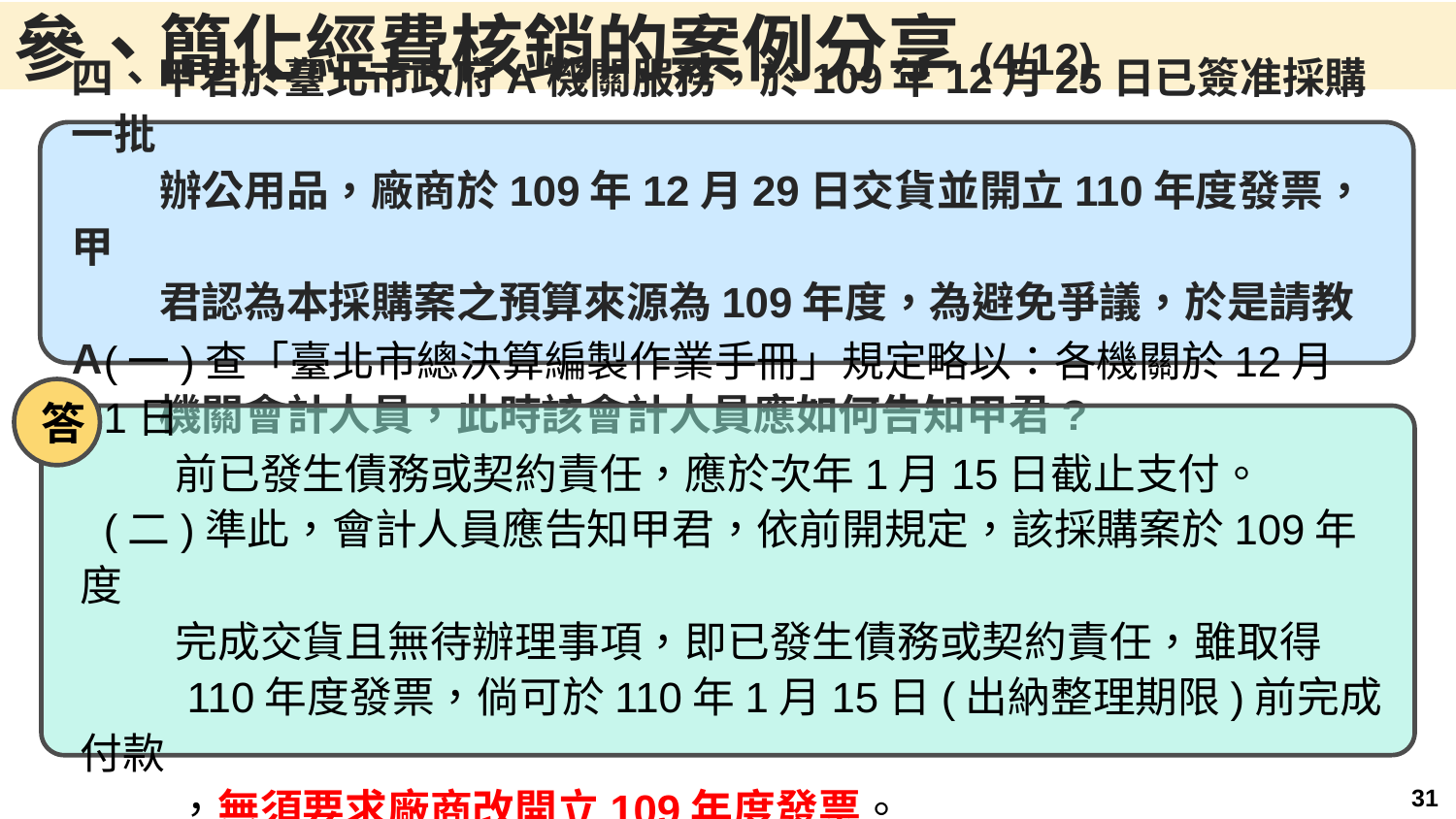

參、簡化經費核銷的案例分享(4/12)

四、甲君於臺北市政府A機關服務，於109年12月25日已簽准採購一批
        辦公用品，廠商於109年12月29日交貨並開立110年度發票，甲
        君認為本採購案之預算來源為109年度，為避免爭議，於是請教A
        機關會計人員，此時該會計人員應如何告知甲君?
答
  (一)查「臺北市總決算編製作業手冊」規定略以：各機關於12月31日
         前已發生債務或契約責任，應於次年1月15日截止支付。
  (二)準此，會計人員應告知甲君，依前開規定，該採購案於109年度
         完成交貨且無待辦理事項，即已發生債務或契約責任，雖取得
         110年度發票，倘可於110年1月15日(出納整理期限)前完成付款
         ，無須要求廠商改開立109年度發票。

31